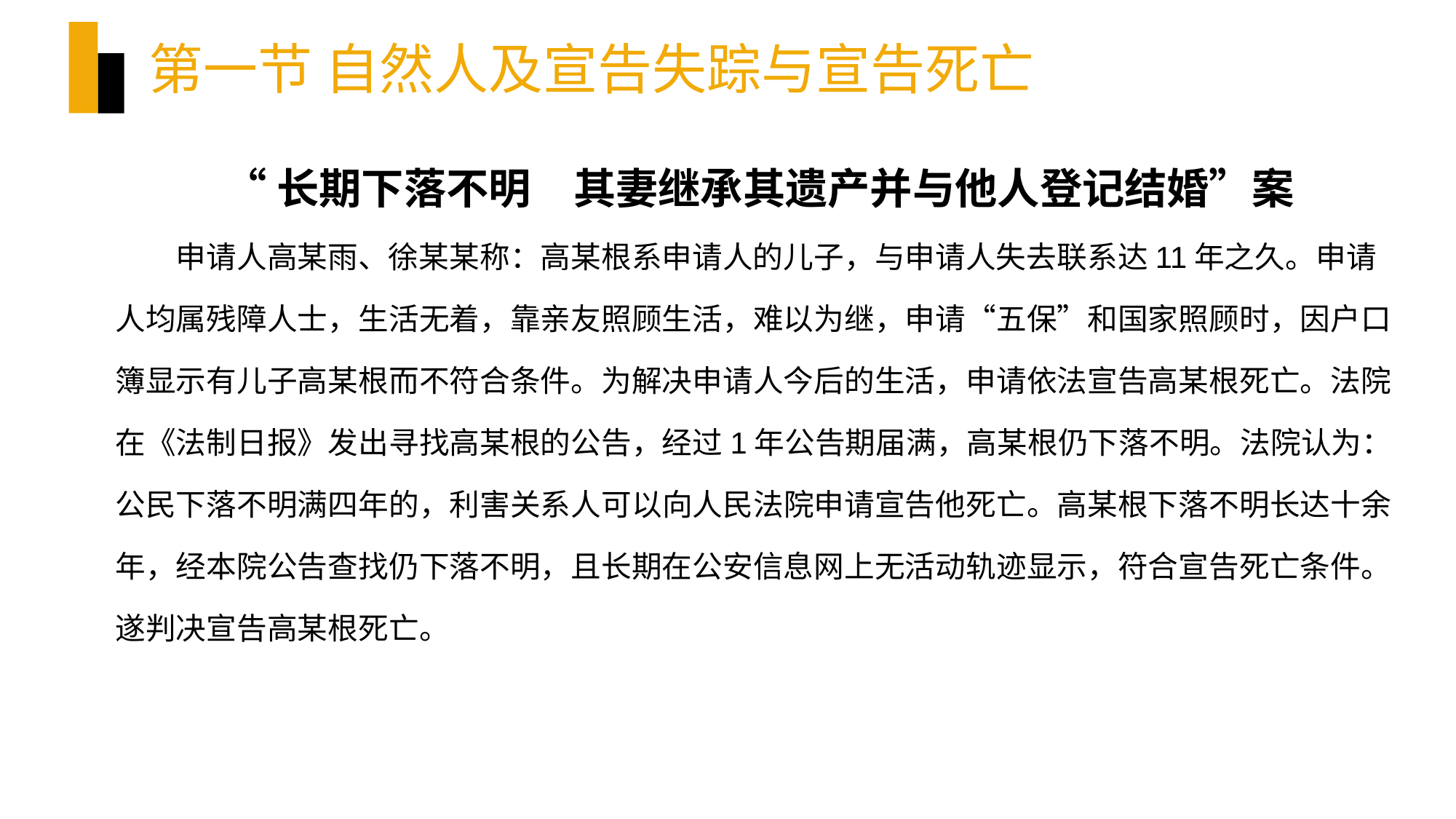

# 第一节 自然人及宣告失踪与宣告死亡
“长期下落不明　其妻继承其遗产并与他人登记结婚”案
申请人高某雨、徐某某称：高某根系申请人的儿子，与申请人失去联系达11年之久。申请人均属残障人士，生活无着，靠亲友照顾生活，难以为继，申请“五保”和国家照顾时，因户口簿显示有儿子高某根而不符合条件。为解决申请人今后的生活，申请依法宣告高某根死亡。法院在《法制日报》发出寻找高某根的公告，经过1年公告期届满，高某根仍下落不明。法院认为：公民下落不明满四年的，利害关系人可以向人民法院申请宣告他死亡。高某根下落不明长达十余年，经本院公告查找仍下落不明，且长期在公安信息网上无活动轨迹显示，符合宣告死亡条件。遂判决宣告高某根死亡。